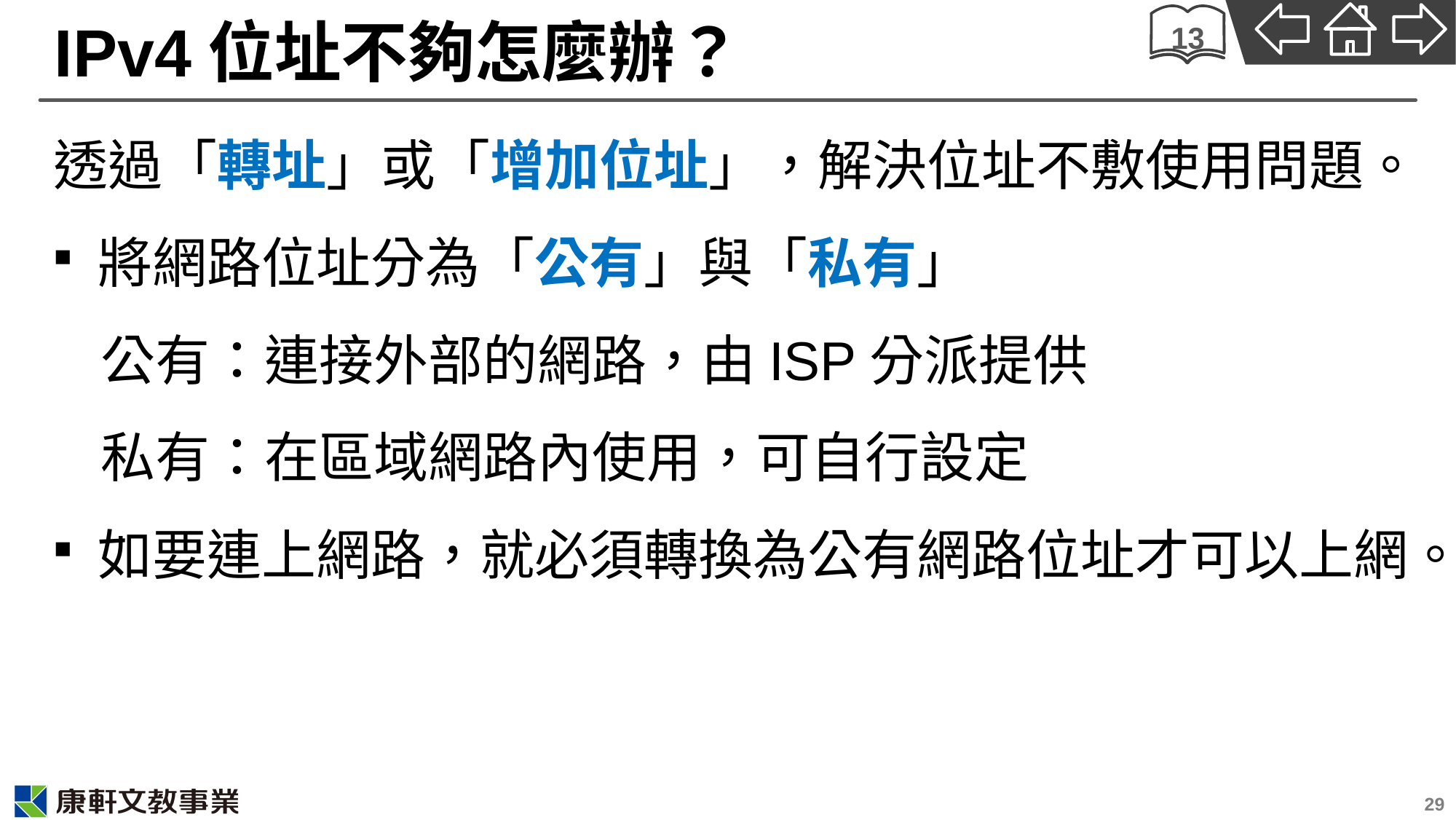

# IPv4位址不夠怎麼辦？
13
透過「轉址」或「增加位址」，解決位址不敷使用問題。
將網路位址分為「公有」與「私有」
公有：連接外部的網路，由ISP分派提供
私有：在區域網路內使用，可自行設定
如要連上網路，就必須轉換為公有網路位址才可以上網。
29